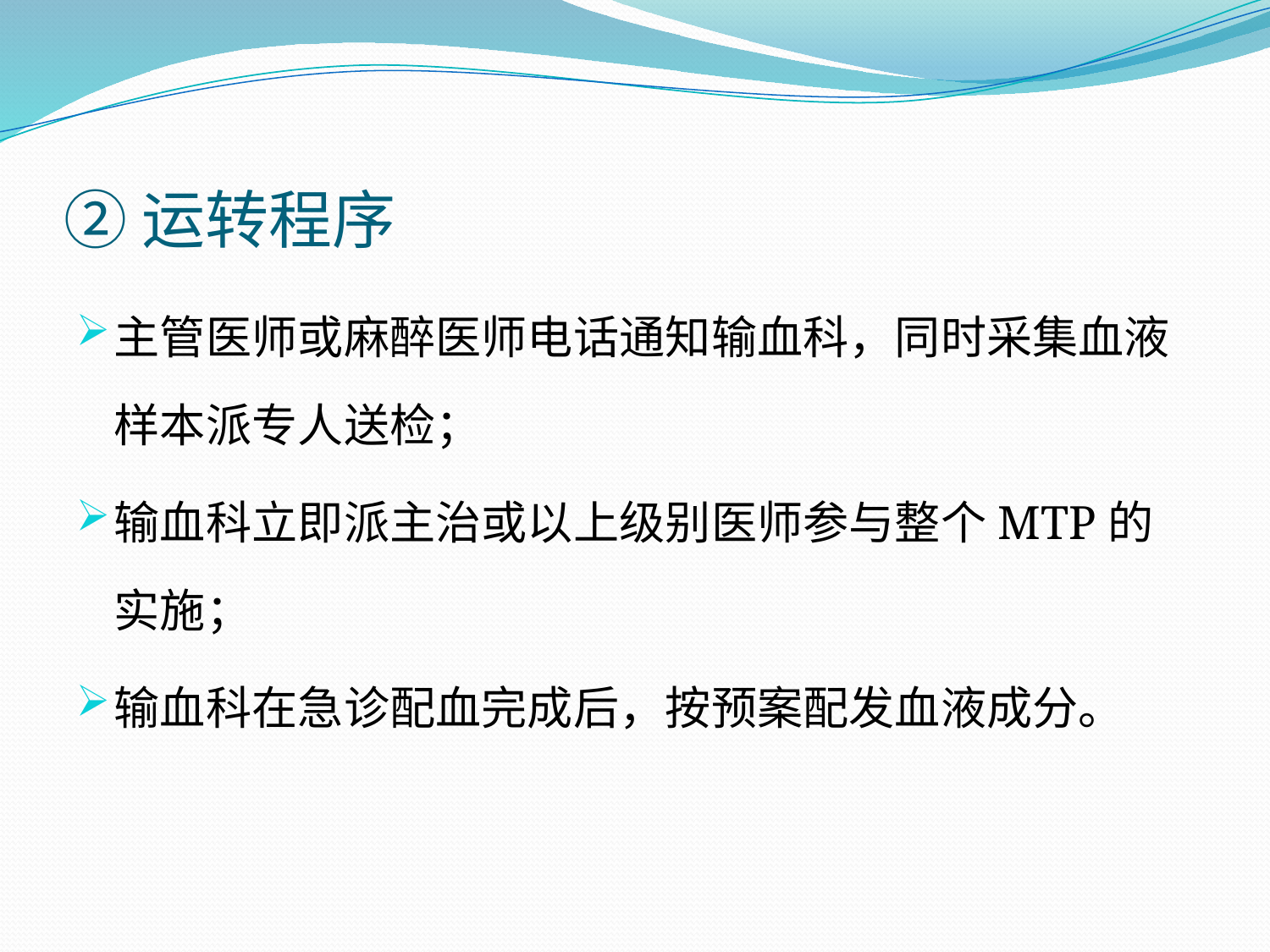

# ②运转程序
主管医师或麻醉医师电话通知输血科，同时采集血液样本派专人送检；
输血科立即派主治或以上级别医师参与整个MTP的实施；
输血科在急诊配血完成后，按预案配发血液成分。